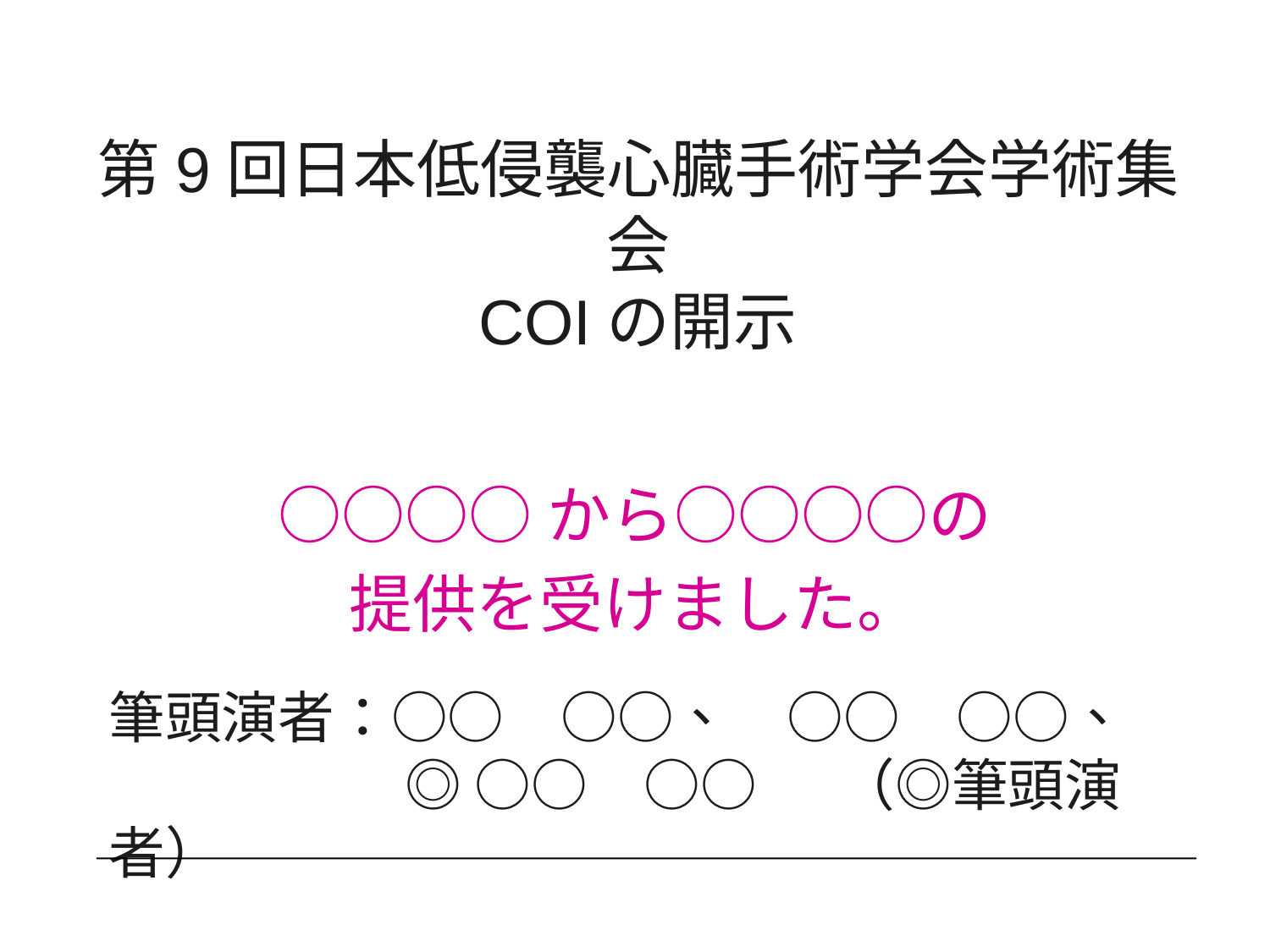

第9回日本低侵襲心臓手術学会学術集会
COIの開示
○○○○から○○○○の
提供を受けました。
筆頭演者：○○　○○、　○○　○○、
	　　　◎ ○○　○○ 　 （◎筆頭演者）